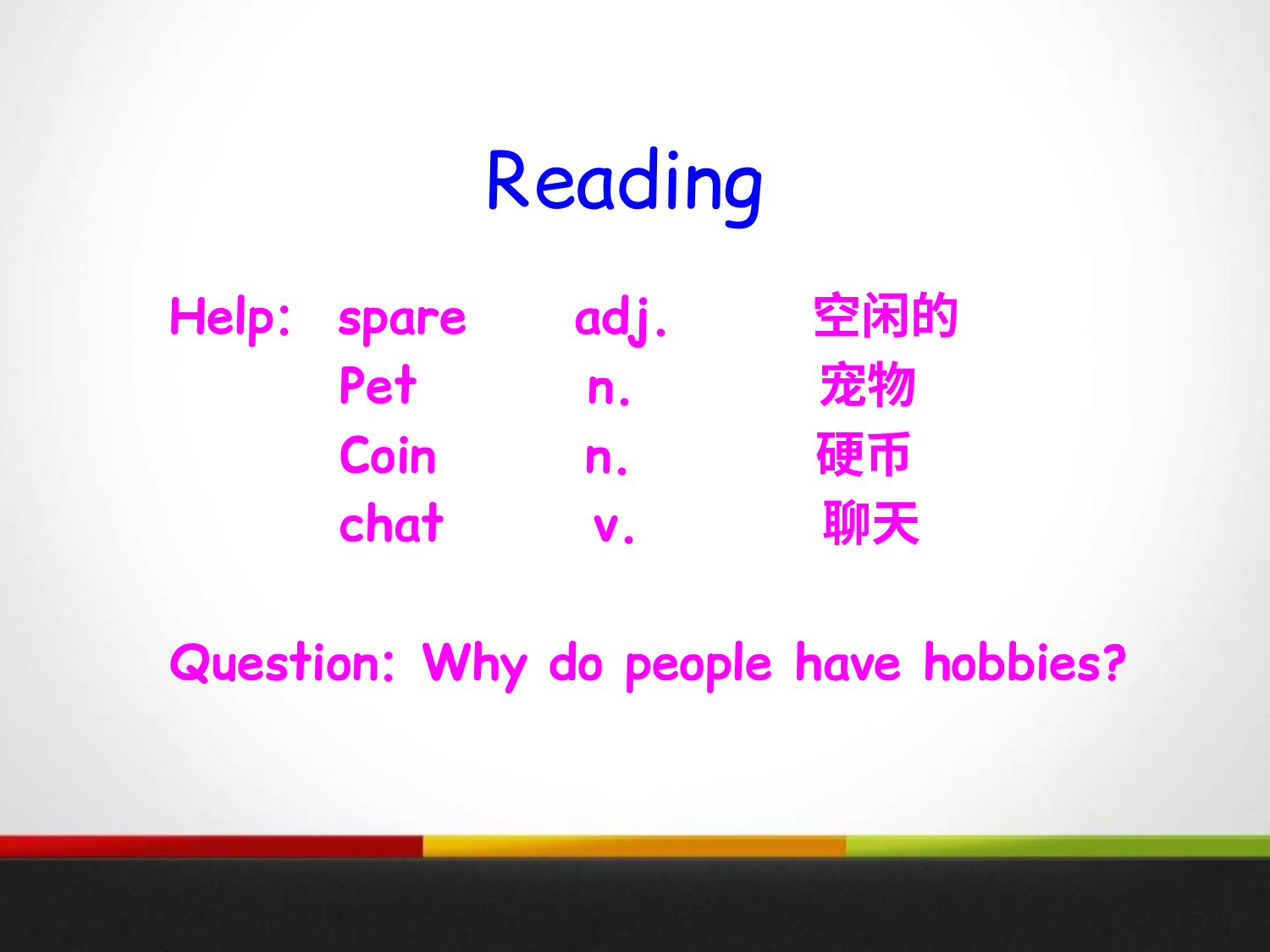

Reading
Help:  spare     adj.      空闲的
        Pet        n.        宠物
        Coin       n.        硬币
        chat       v.        聊天

Question: Why do people have hobbies?